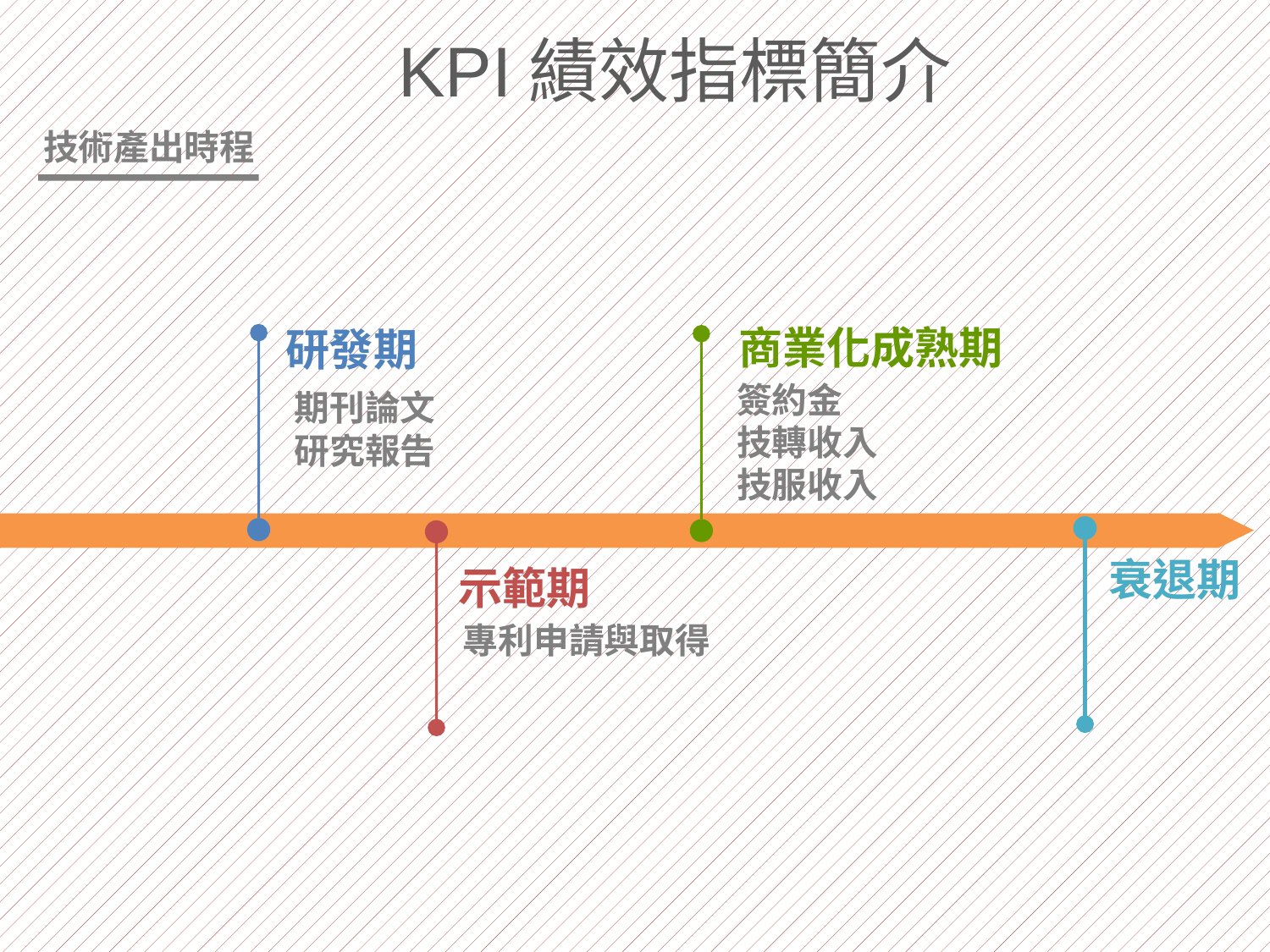

KPI績效指標簡介
技術產出時程

商業化成熟期
研發期

簽約金
技轉收入
技服收入
期刊論文
研究報告

衰退期
示範期
專利申請與取得